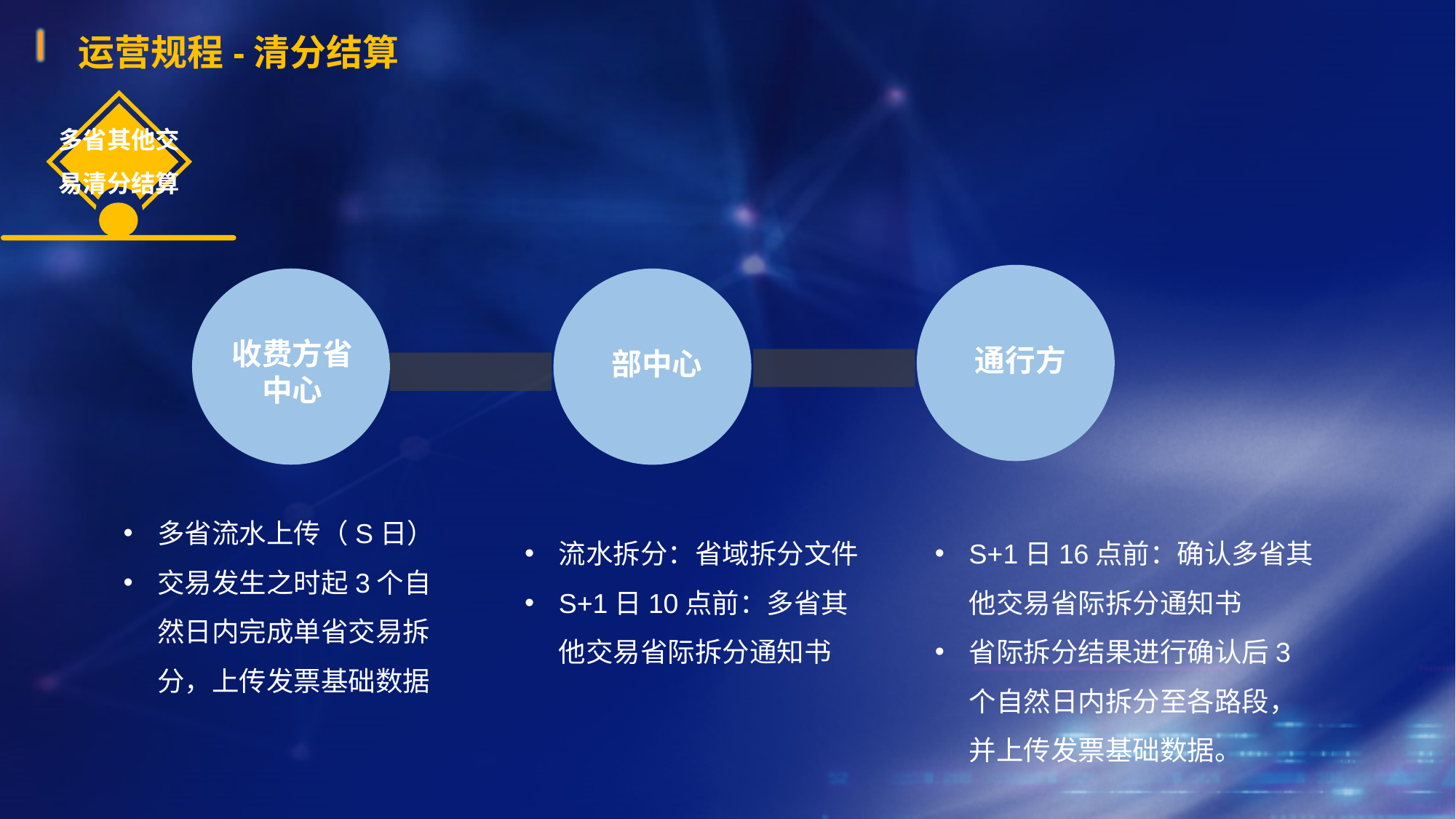

运营规程-清分结算
多省其他交易清分结算

收费方省中心
通行方
部中心

多省流水上传（S日）
交易发生之时起3个自然日内完成单省交易拆分，上传发票基础数据

流水拆分：省域拆分文件
S+1日10点前：多省其他交易省际拆分通知书
S+1日16点前：确认多省其他交易省际拆分通知书
省际拆分结果进行确认后3个自然日内拆分至各路段，并上传发票基础数据。